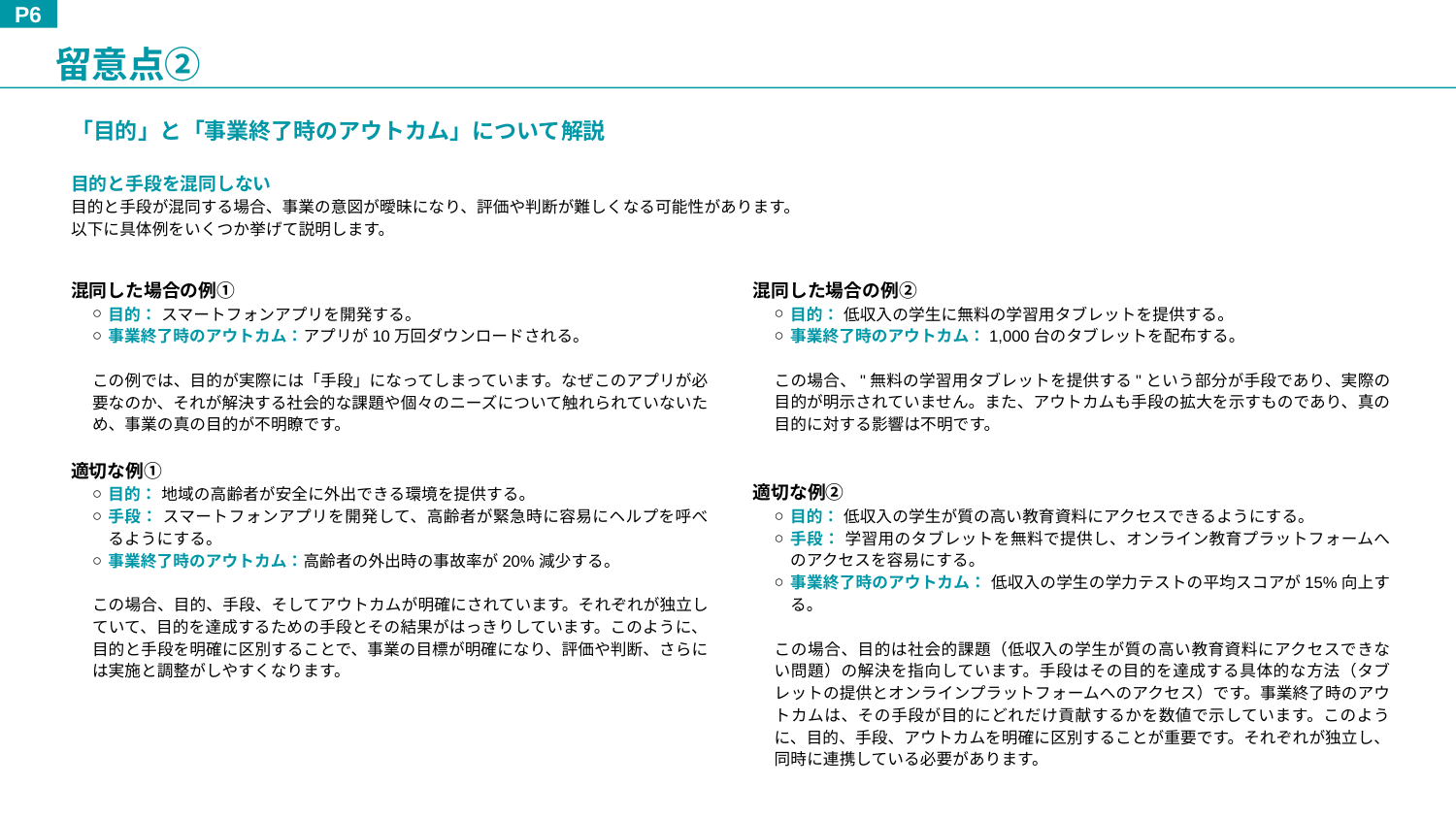

P6
留意点②
「目的」と「事業終了時のアウトカム」について解説
目的と手段を混同しない
目的と手段が混同する場合、事業の意図が曖昧になり、評価や判断が難しくなる可能性があります。
以下に具体例をいくつか挙げて説明します。

混同した場合の例①
目的： スマートフォンアプリを開発する。
事業終了時のアウトカム：アプリが10万回ダウンロードされる。
この例では、目的が実際には「手段」になってしまっています。なぜこのアプリが必要なのか、それが解決する社会的な課題や個々のニーズについて触れられていないため、事業の真の目的が不明瞭です。

適切な例①
目的： 地域の高齢者が安全に外出できる環境を提供する。
手段： スマートフォンアプリを開発して、高齢者が緊急時に容易にヘルプを呼べるようにする。
事業終了時のアウトカム：高齢者の外出時の事故率が20%減少する。
この場合、目的、手段、そしてアウトカムが明確にされています。それぞれが独立していて、目的を達成するための手段とその結果がはっきりしています。このように、目的と手段を明確に区別することで、事業の目標が明確になり、評価や判断、さらには実施と調整がしやすくなります。

混同した場合の例②
目的： 低収入の学生に無料の学習用タブレットを提供する。
事業終了時のアウトカム：1,000台のタブレットを配布する。
この場合、"無料の学習用タブレットを提供する"という部分が手段であり、実際の目的が明示されていません。また、アウトカムも手段の拡大を示すものであり、真の目的に対する影響は不明です。

適切な例②
目的： 低収入の学生が質の高い教育資料にアクセスできるようにする。
手段： 学習用のタブレットを無料で提供し、オンライン教育プラットフォームへのアクセスを容易にする。
事業終了時のアウトカム： 低収入の学生の学力テストの平均スコアが15%向上する。
この場合、目的は社会的課題（低収入の学生が質の高い教育資料にアクセスできない問題）の解決を指向しています。手段はその目的を達成する具体的な方法（タブレットの提供とオンラインプラットフォームへのアクセス）です。事業終了時のアウトカムは、その手段が目的にどれだけ貢献するかを数値で示しています。このように、目的、手段、アウトカムを明確に区別することが重要です。それぞれが独立し、同時に連携している必要があります。